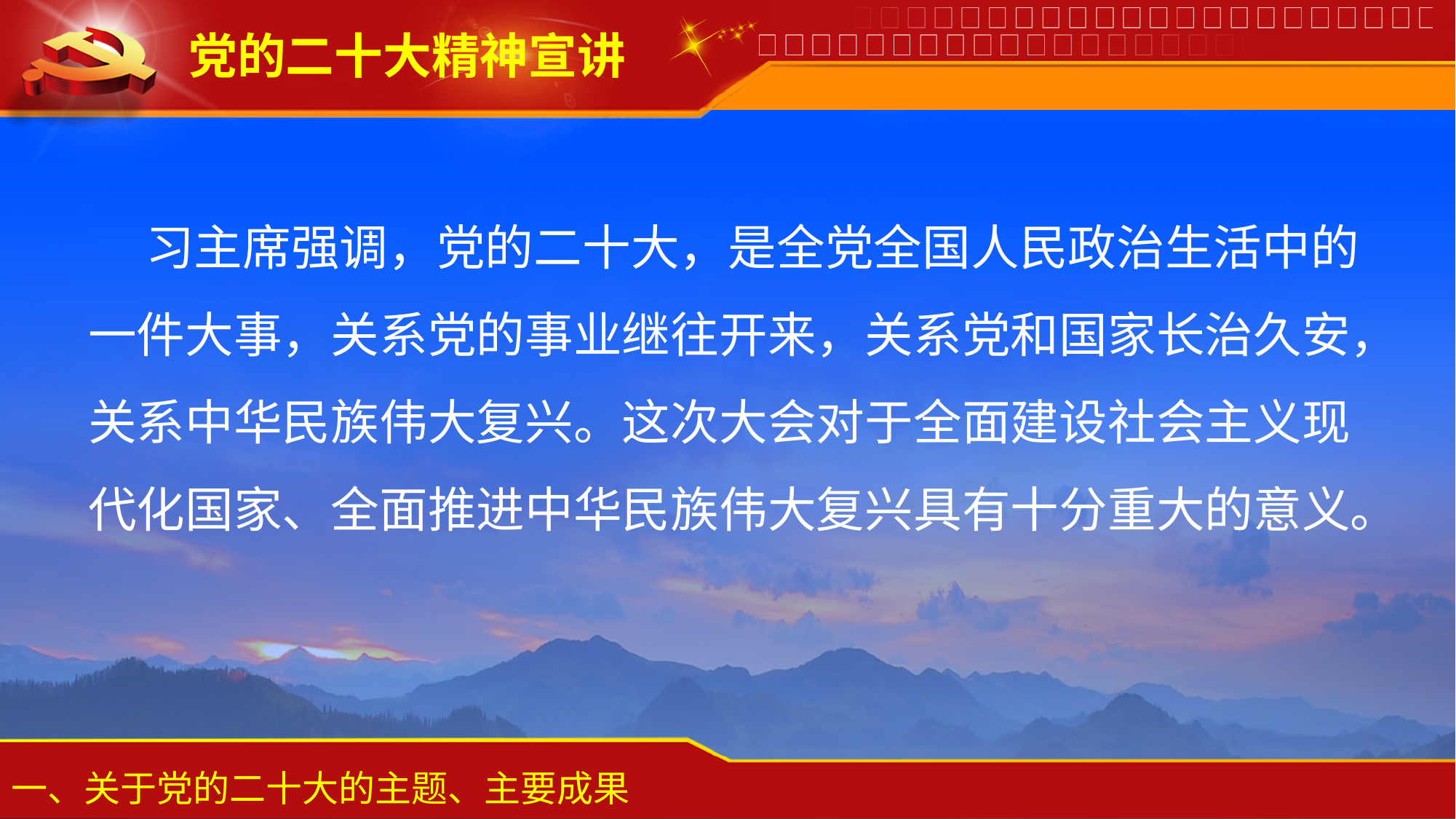

党的二十大精神宣讲
     习主席强调，党的二十大，是全党全国人民政治生活中的一件大事，关系党的事业继往开来，关系党和国家长治久安，关系中华民族伟大复兴。这次大会对于全面建设社会主义现代化国家、全面推进中华民族伟大复兴具有十分重大的意义。
一、关于党的二十大的主题、主要成果